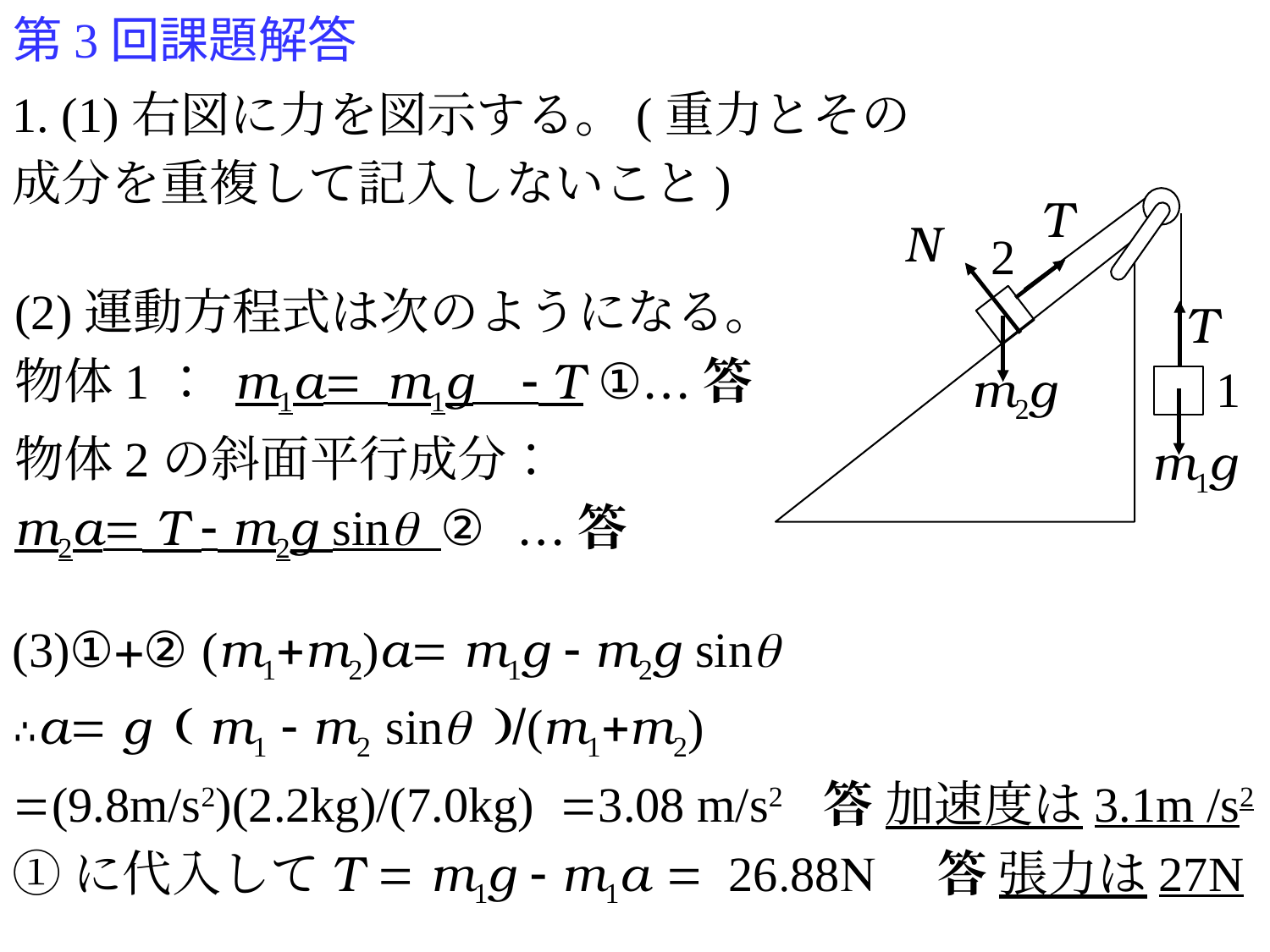

# 第3回課題解答
1. (1)右図に力を図示する。(重力とその
成分を重複して記入しないこと)

T
N
T
m2g
m1g

2

1

(2)運動方程式は次のようになる。
物体1： m1a= m1g  − T ①…答
物体2の斜面平行成分：
m2a= T − m2g sinθ ②  …答
(3)①+② (m1+m2)a= m1g − m2g sinθ
∴a= g ( m1 − m2 sinθ )/(m1+m2)
=(9.8m/s2)(2.2kg)/(7.0kg) =3.08 m/s2    答 加速度は3.1m /s2
①に代入してT = m1g − m1a = 26.88Ν　答 張力は27N